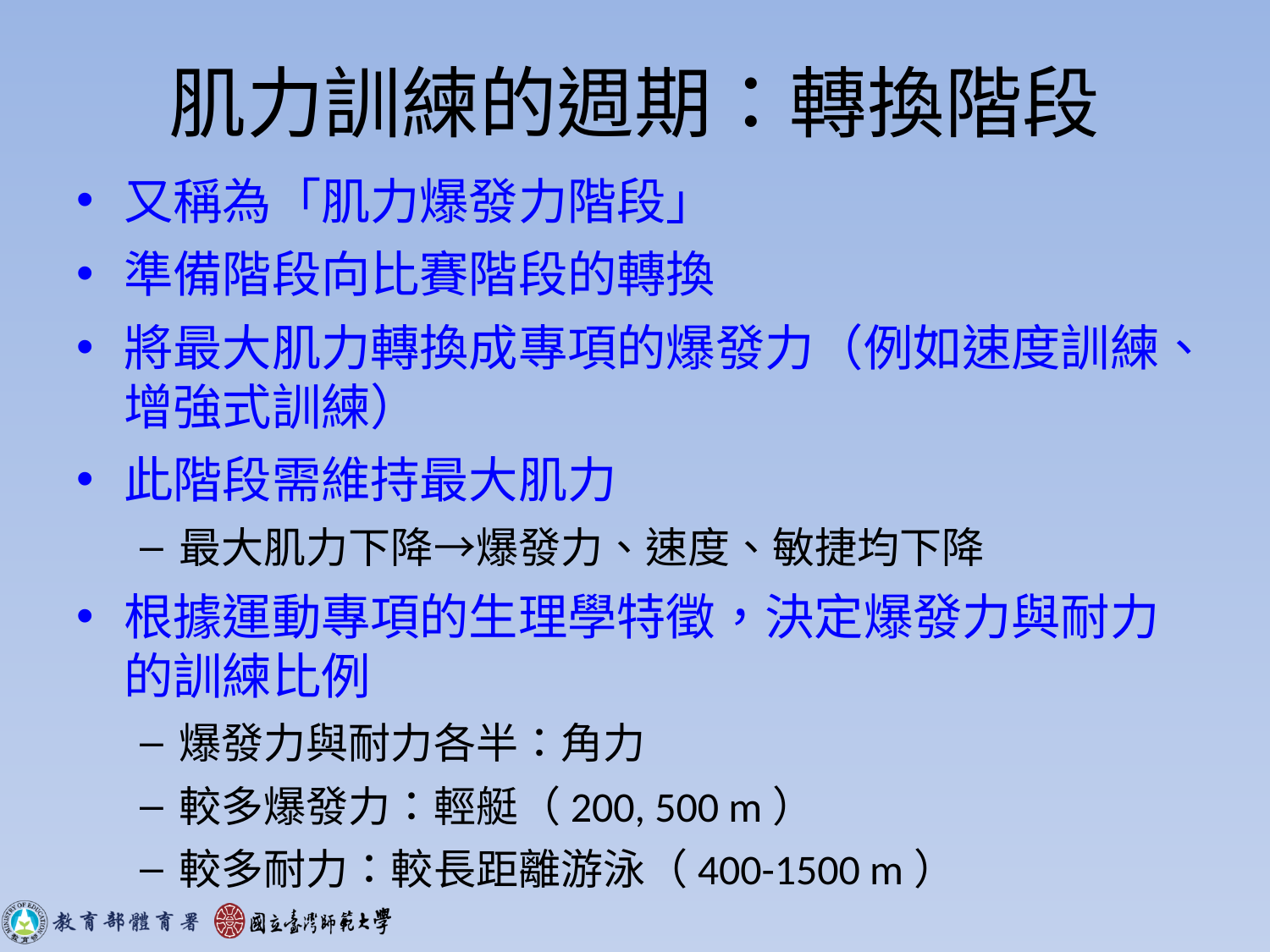

# 肌力訓練的週期：轉換階段
又稱為「肌力爆發力階段」
準備階段向比賽階段的轉換
將最大肌力轉換成專項的爆發力（例如速度訓練、增強式訓練）
此階段需維持最大肌力
最大肌力下降→爆發力、速度、敏捷均下降
根據運動專項的生理學特徵，決定爆發力與耐力的訓練比例
爆發力與耐力各半：角力
較多爆發力：輕艇（200, 500 m）
較多耐力：較長距離游泳（400-1500 m）